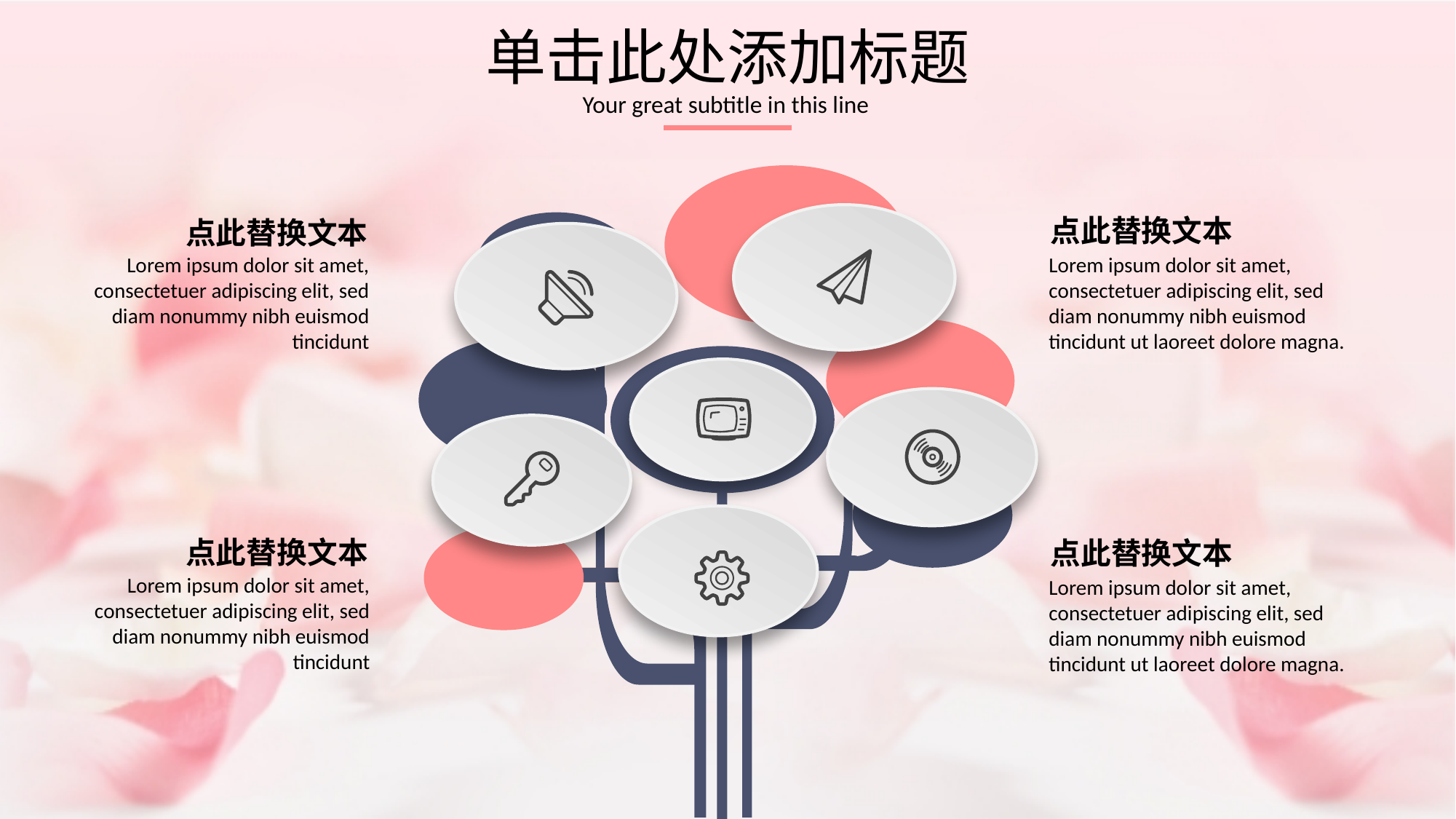

单击此处添加标题
Your great subtitle in this line

点此替换文本
Lorem ipsum dolor sit amet, consectetuer adipiscing elit, sed diam nonummy nibh euismod tincidunt ut laoreet dolore magna.
点此替换文本
Lorem ipsum dolor sit amet, consectetuer adipiscing elit, sed diam nonummy nibh euismod tincidunt
点此替换文本
Lorem ipsum dolor sit amet, consectetuer adipiscing elit, sed diam nonummy nibh euismod tincidunt
点此替换文本
Lorem ipsum dolor sit amet, consectetuer adipiscing elit, sed diam nonummy nibh euismod tincidunt ut laoreet dolore magna.